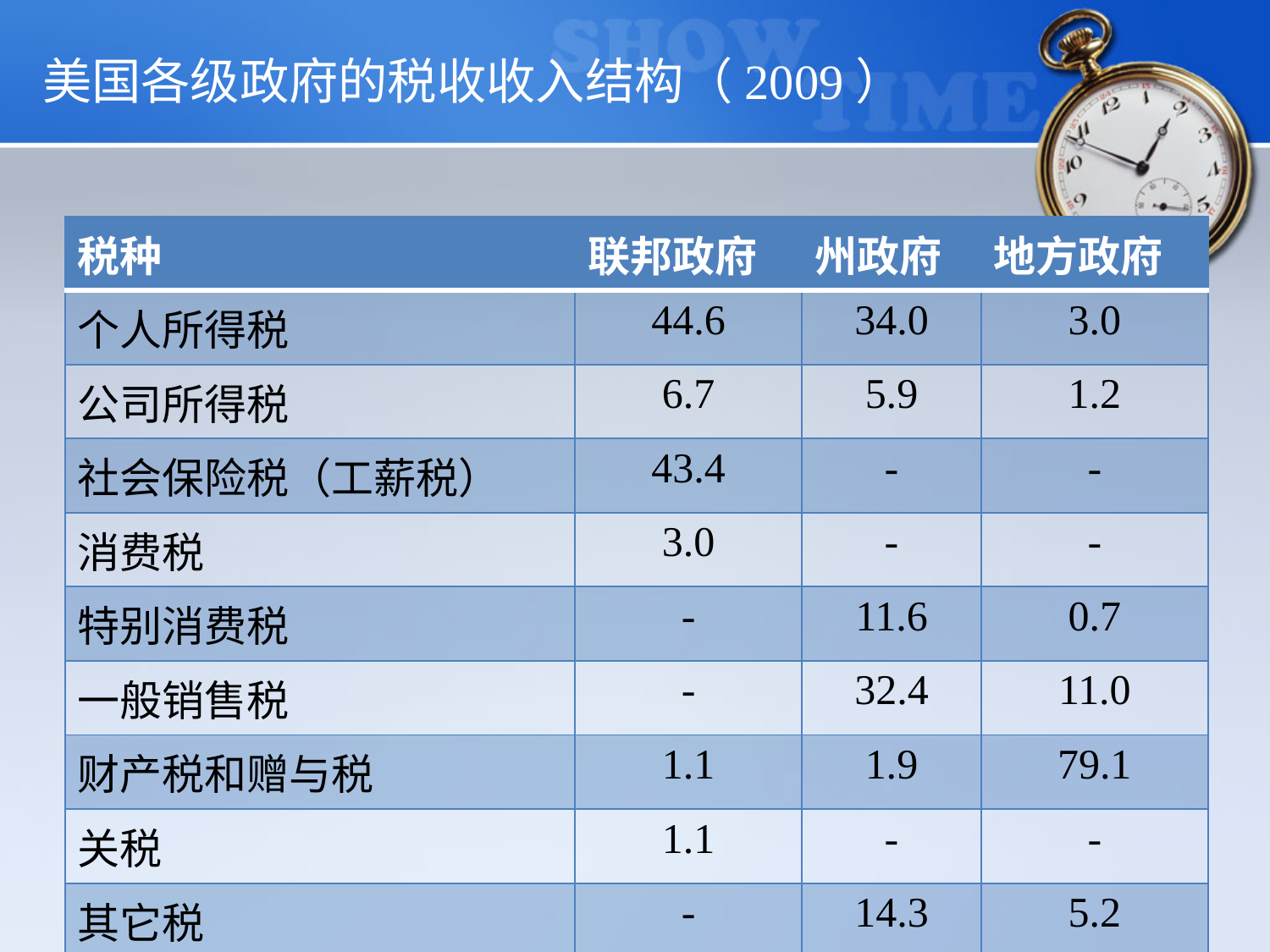

# 美国各级政府的税收收入结构（2009）
| 税种 | 联邦政府 | 州政府 | 地方政府 |
| --- | --- | --- | --- |
| 个人所得税 | 44.6 | 34.0 | 3.0 |
| 公司所得税 | 6.7 | 5.9 | 1.2 |
| 社会保险税（工薪税） | 43.4 | - | - |
| 消费税 | 3.0 | - | - |
| 特别消费税 | - | 11.6 | 0.7 |
| 一般销售税 | - | 32.4 | 11.0 |
| 财产税和赠与税 | 1.1 | 1.9 | 79.1 |
| 关税 | 1.1 | - | - |
| 其它税 | - | 14.3 | 5.2 |
| 合计 | 100 | 100 | 100 |